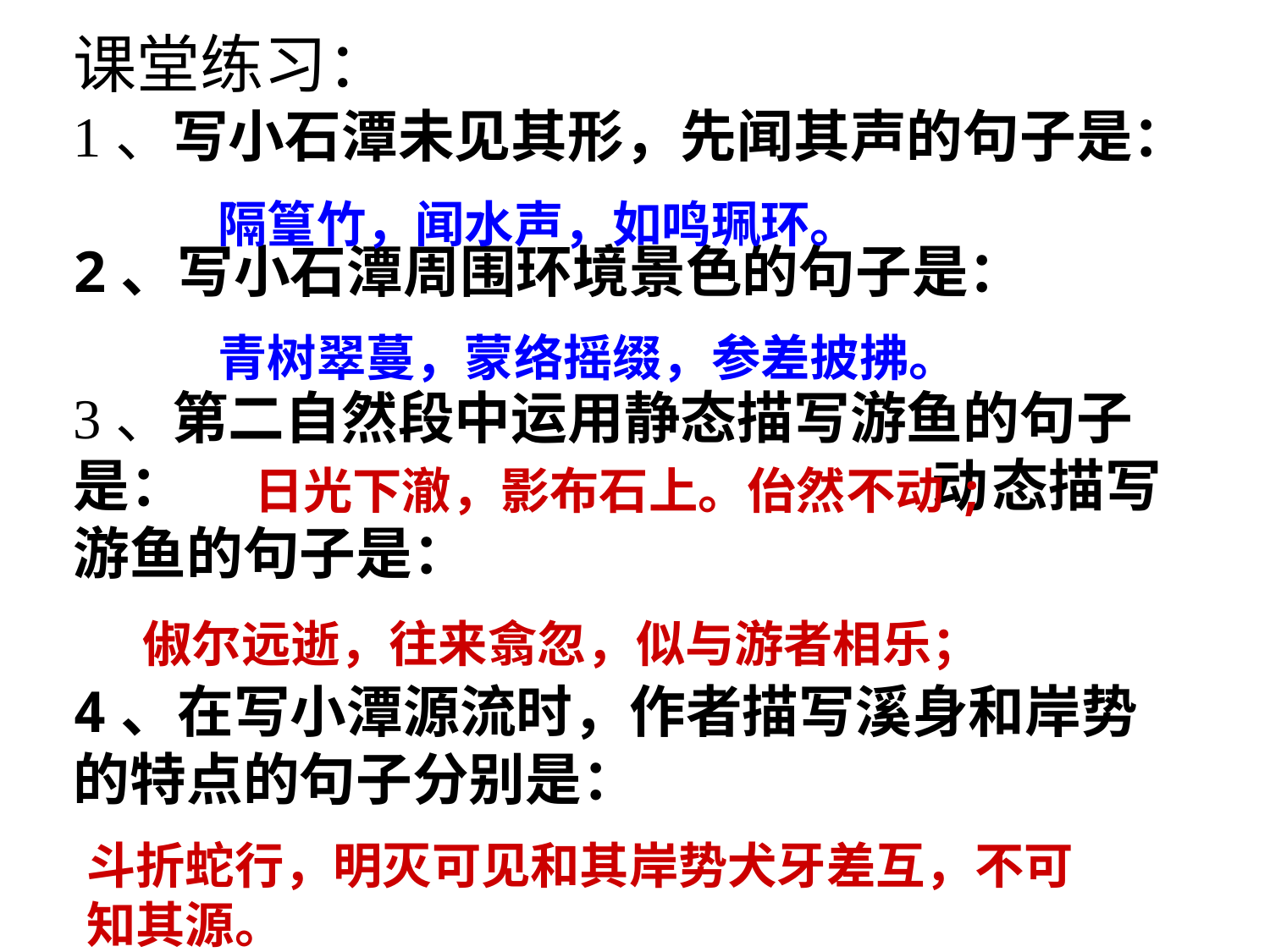

# 课堂练习：
1、写小石潭未见其形，先闻其声的句子是：

2、写小石潭周围环境景色的句子是：

3、第二自然段中运用静态描写游鱼的句子是：                                                          动态描写游鱼的句子是：

4、在写小潭源流时，作者描写溪身和岸势的特点的句子分别是：
隔篁竹，闻水声，如鸣珮环。
青树翠蔓，蒙络摇缀，参差披拂。
日光下澈，影布石上。佁然不动;
俶尔远逝，往来翕忽，似与游者相乐；
斗折蛇行，明灭可见和其岸势犬牙差互，不可知其源。